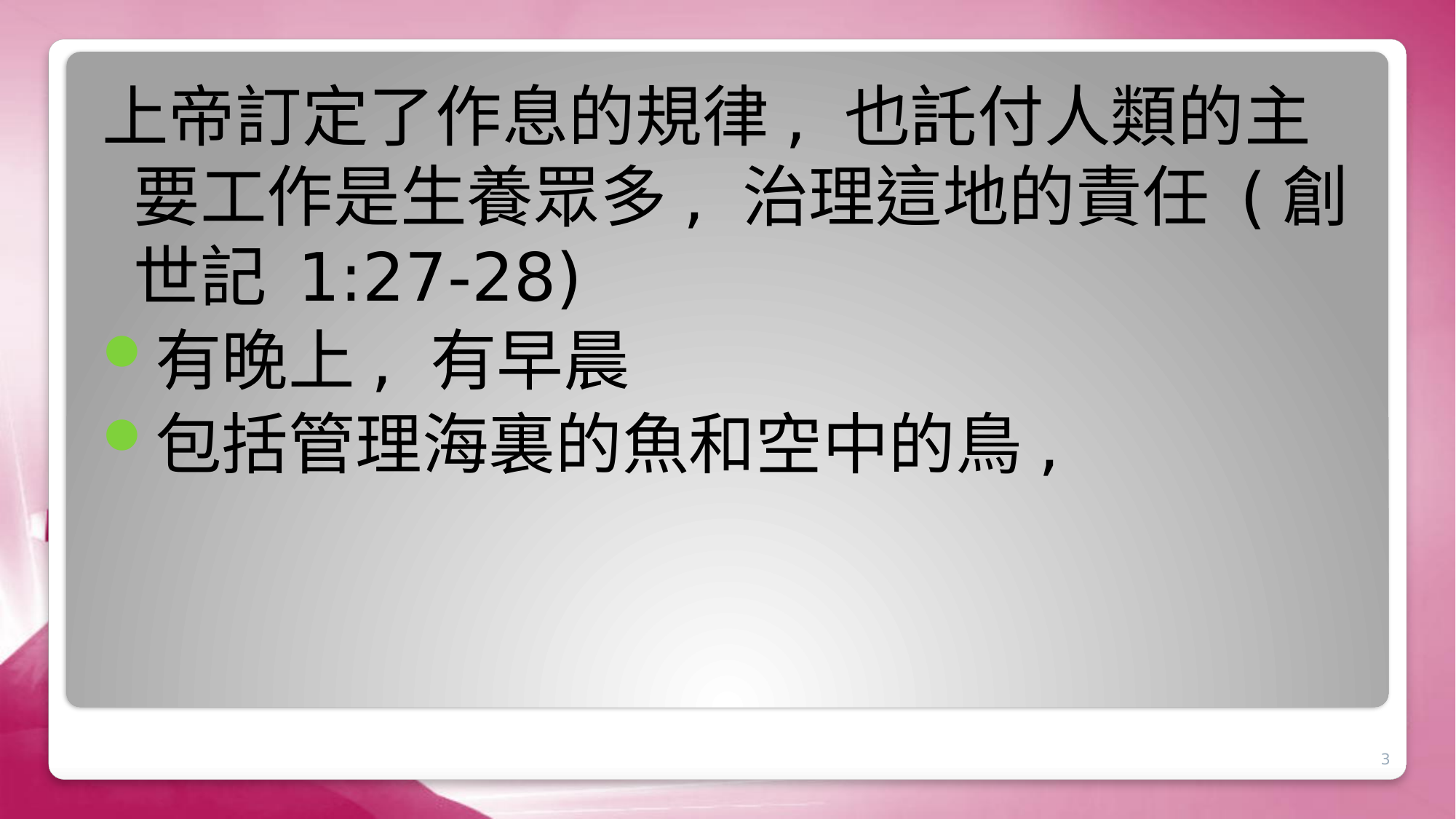

上帝訂定了作息的規律, 也託付人類的主要工作是生養眾多, 治理這地的責任 (創世記 1:27-28)
有晚上, 有早晨
包括管理海裏的魚和空中的鳥,
#
3